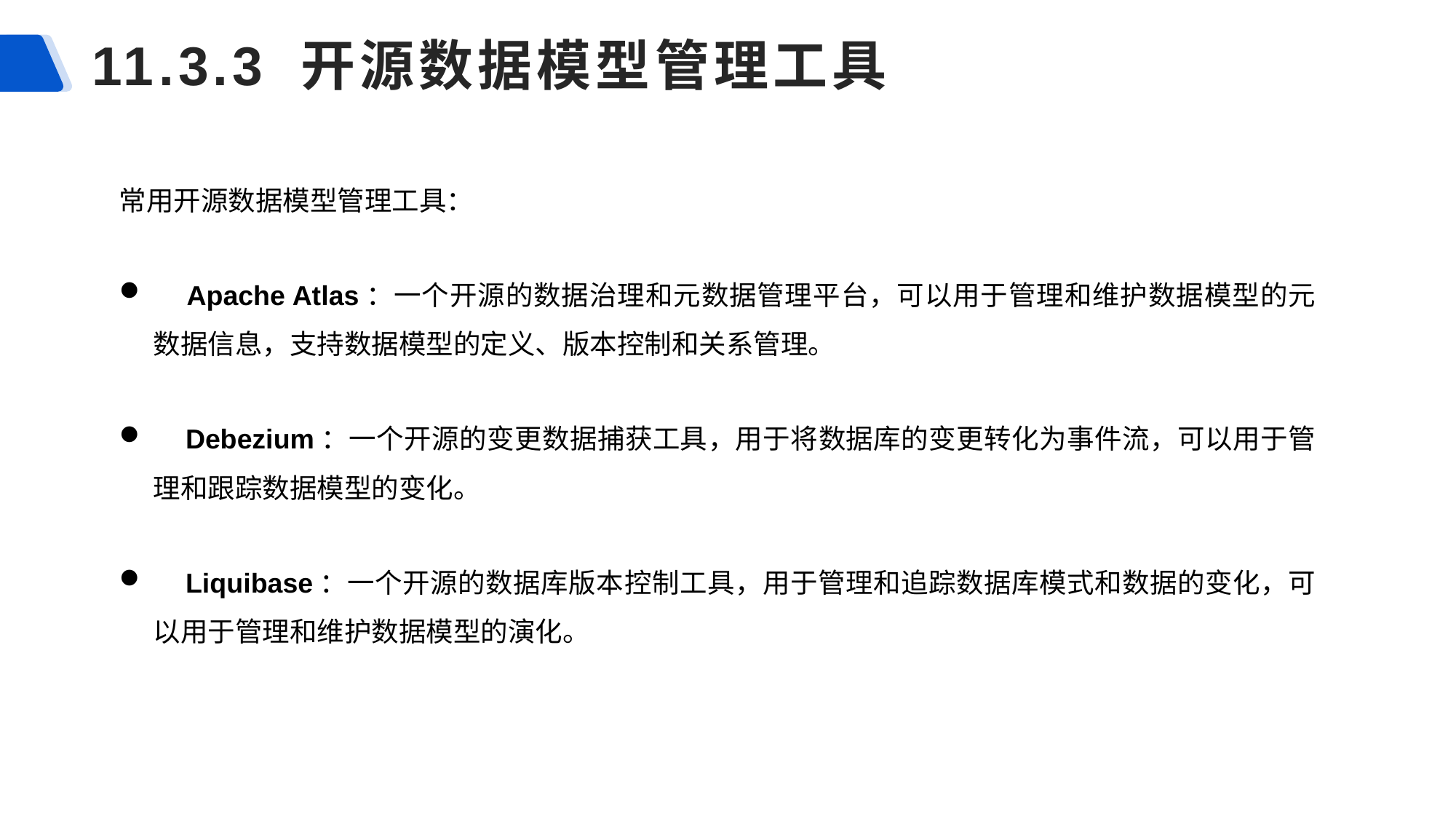

# 11.3.3 开源数据模型管理工具
常用开源数据模型管理工具：
    Apache Atlas：一个开源的数据治理和元数据管理平台，可以用于管理和维护数据模型的元数据信息，支持数据模型的定义、版本控制和关系管理。
    Debezium：一个开源的变更数据捕获工具，用于将数据库的变更转化为事件流，可以用于管理和跟踪数据模型的变化。
    Liquibase：一个开源的数据库版本控制工具，用于管理和追踪数据库模式和数据的变化，可以用于管理和维护数据模型的演化。